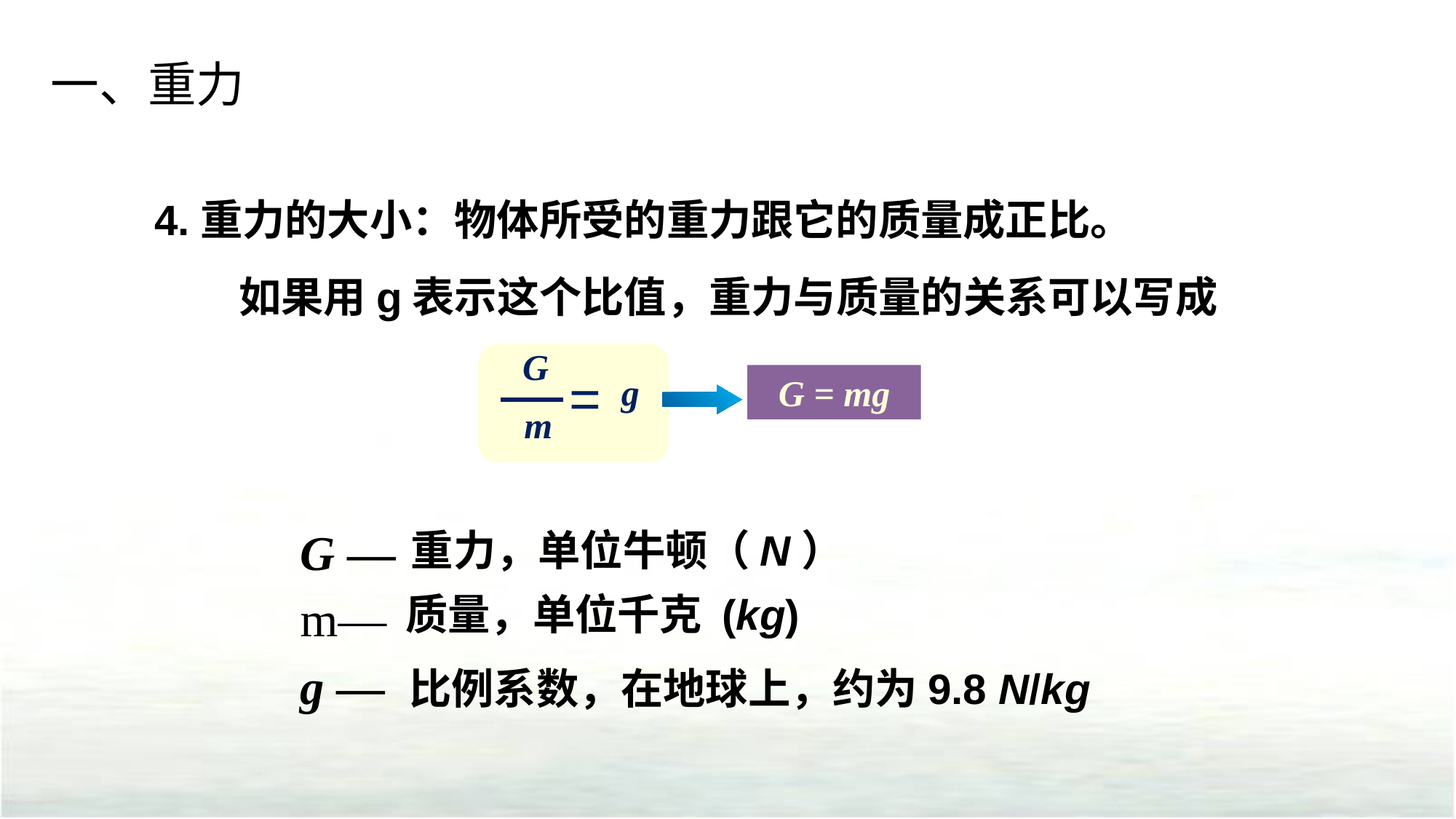

一、重力
4.重力的大小：物体所受的重力跟它的质量成正比。
如果用g表示这个比值，重力与质量的关系可以写成

G
=
g

m

G = mg
G —
  重力，单位牛顿（N）
质量，单位千克 (kg)
m—
g — 比例系数，在地球上，约为9.8 N/kg